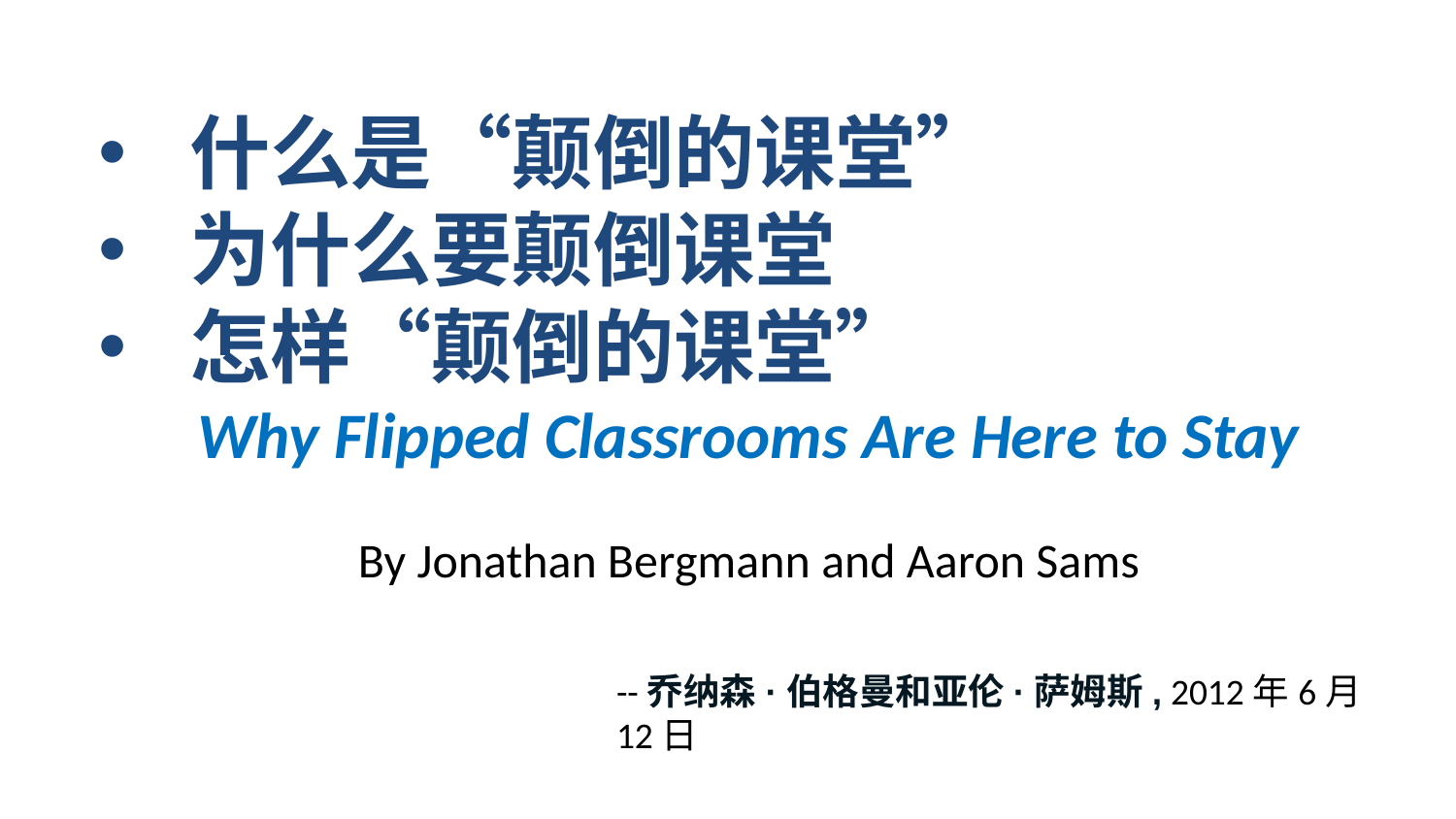

什么是“颠倒的课堂”
为什么要颠倒课堂
怎样“颠倒的课堂”
Why Flipped Classrooms Are Here to Stay

By Jonathan Bergmann and Aaron Sams

--乔纳森·伯格曼和亚伦·萨姆斯, 2012年6月 12日